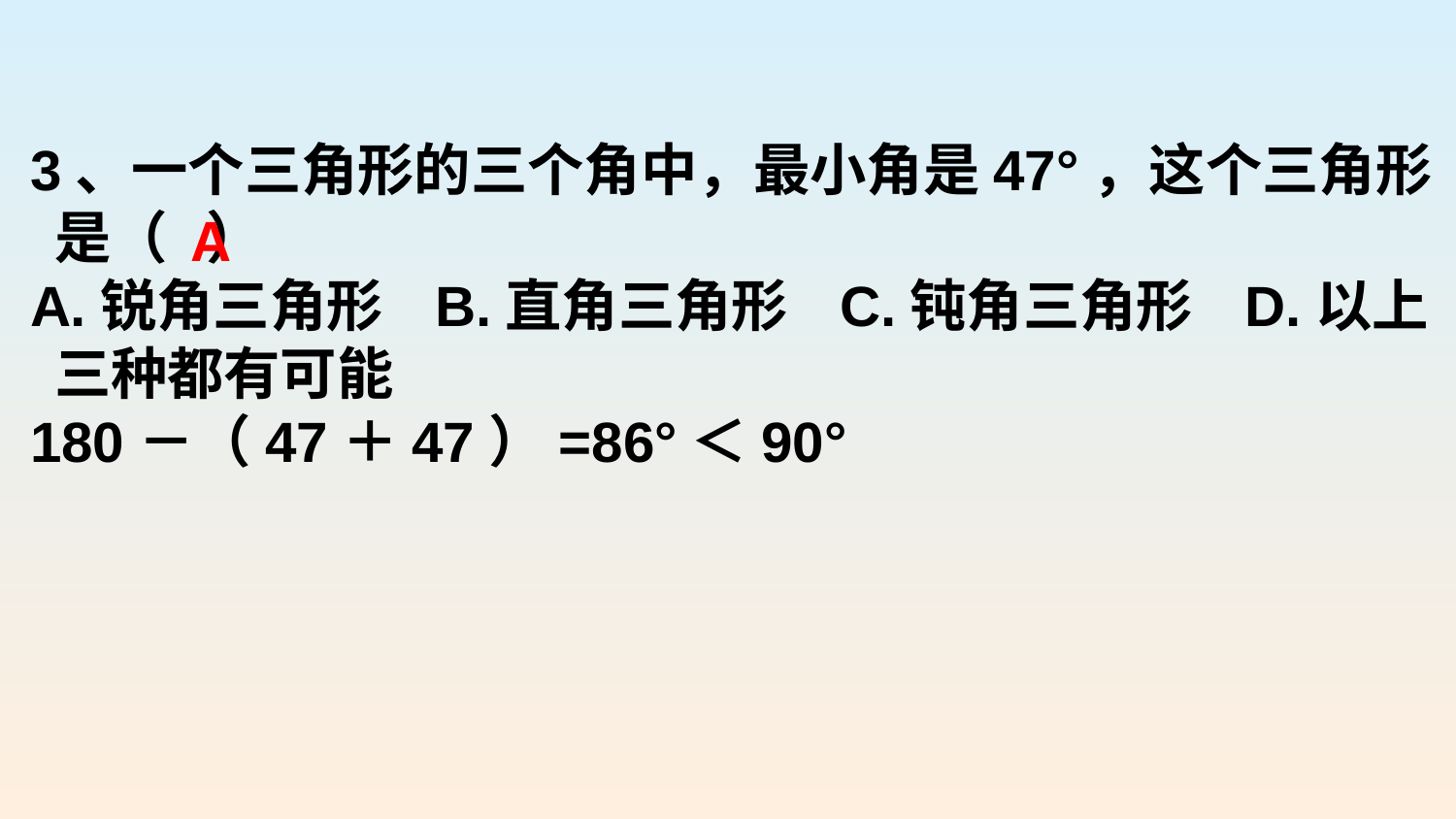

3、一个三角形的三个角中，最小角是47°，这个三角形是（   ）
A.锐角三角形   B.直角三角形   C.钝角三角形   D.以上三种都有可能
180－（47＋47）=86°＜90°

A